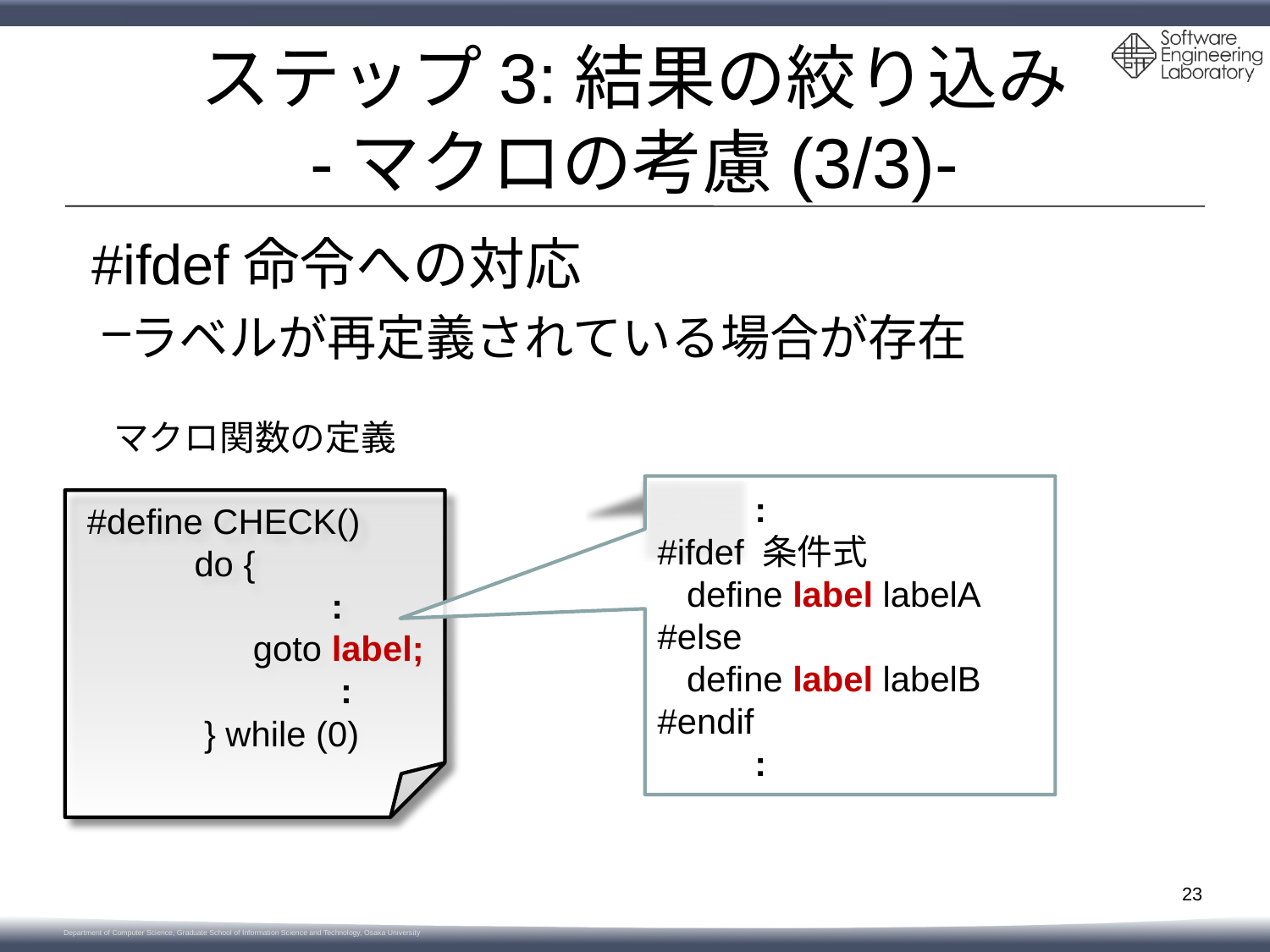

# ステップ3:結果の絞り込み -マクロの考慮(3/3)-
 #ifdef命令への対応
ラベルが再定義されている場合が存在
マクロ関数の定義
          :
#ifdef 条件式
   define label labelA
#else
   define label labelB
#endif
          :
 #define CHECK()
            do {
	 	:
	     goto label;
                           :
             } while (0)
23